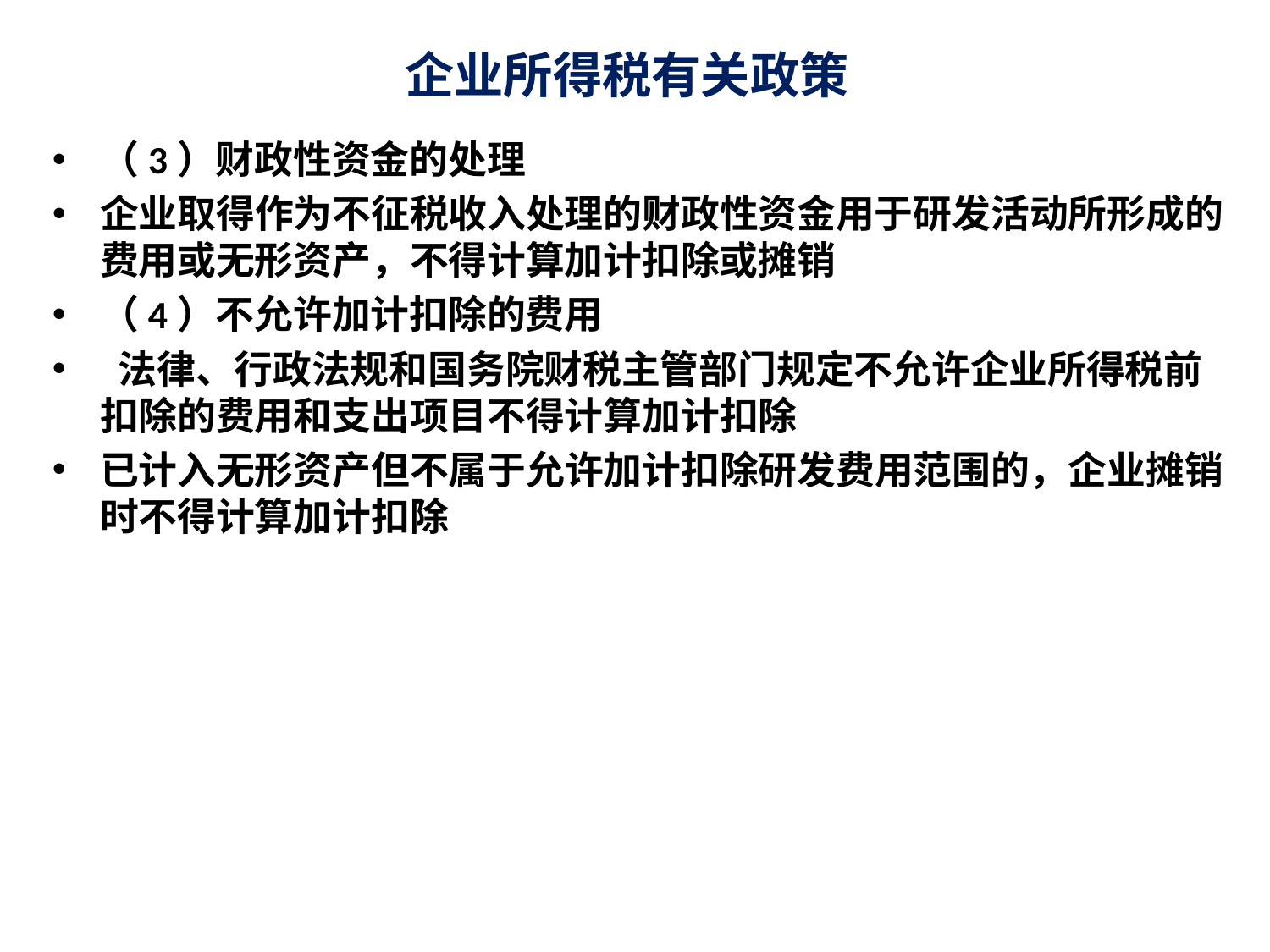

# 企业所得税有关政策
（3）财政性资金的处理
企业取得作为不征税收入处理的财政性资金用于研发活动所形成的费用或无形资产，不得计算加计扣除或摊销
（4）不允许加计扣除的费用
 法律、行政法规和国务院财税主管部门规定不允许企业所得税前扣除的费用和支出项目不得计算加计扣除
已计入无形资产但不属于允许加计扣除研发费用范围的，企业摊销时不得计算加计扣除